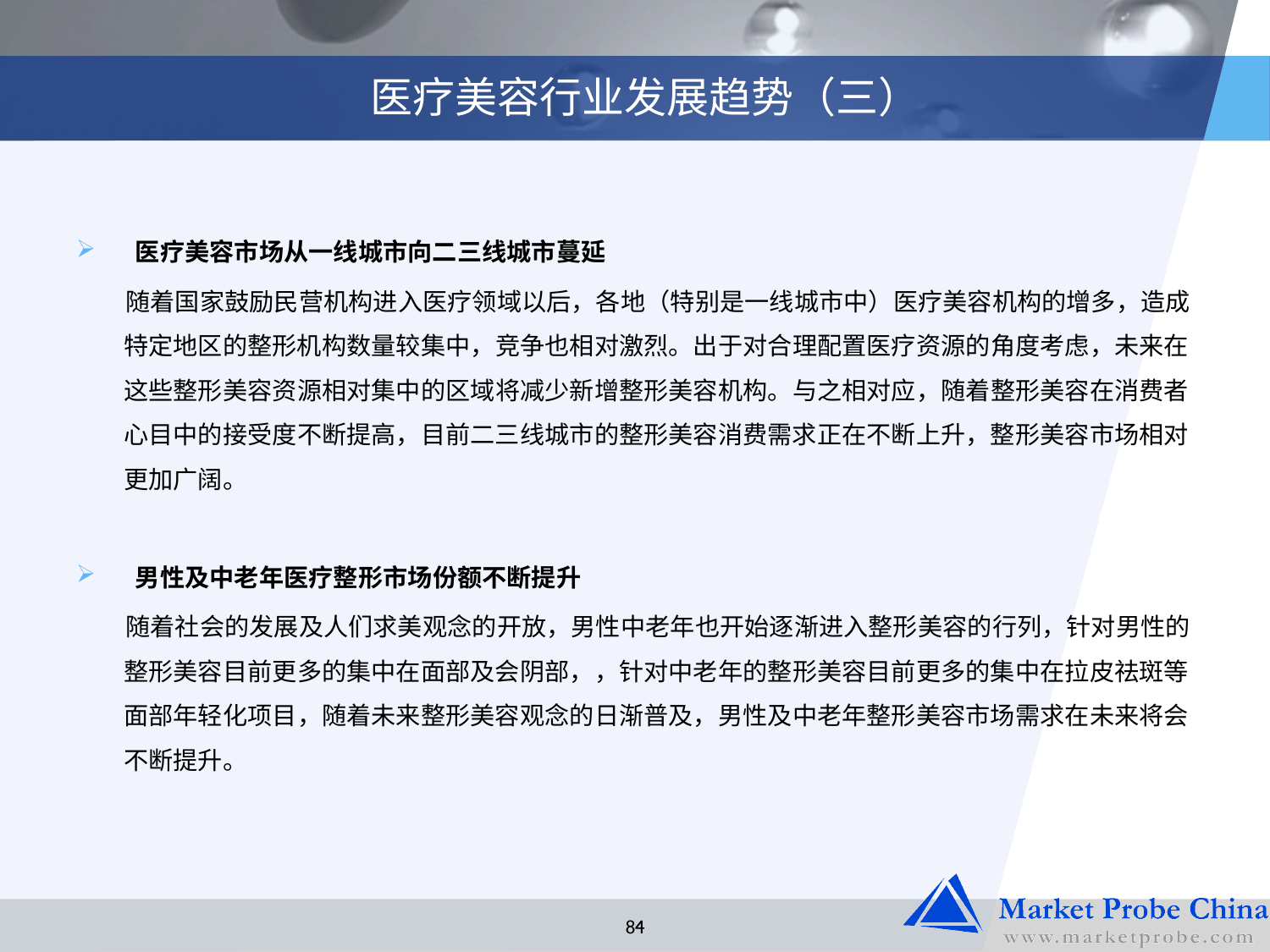

# 医疗美容行业发展趋势（三）

 医疗美容市场从一线城市向二三线城市蔓延
随着国家鼓励民营机构进入医疗领域以后，各地（特别是一线城市中）医疗美容机构的增多，造成特定地区的整形机构数量较集中，竞争也相对激烈。出于对合理配置医疗资源的角度考虑，未来在这些整形美容资源相对集中的区域将减少新增整形美容机构。与之相对应，随着整形美容在消费者心目中的接受度不断提高，目前二三线城市的整形美容消费需求正在不断上升，整形美容市场相对更加广阔。

 男性及中老年医疗整形市场份额不断提升
随着社会的发展及人们求美观念的开放，男性中老年也开始逐渐进入整形美容的行列，针对男性的整形美容目前更多的集中在面部及会阴部，，针对中老年的整形美容目前更多的集中在拉皮祛斑等面部年轻化项目，随着未来整形美容观念的日渐普及，男性及中老年整形美容市场需求在未来将会不断提升。
84